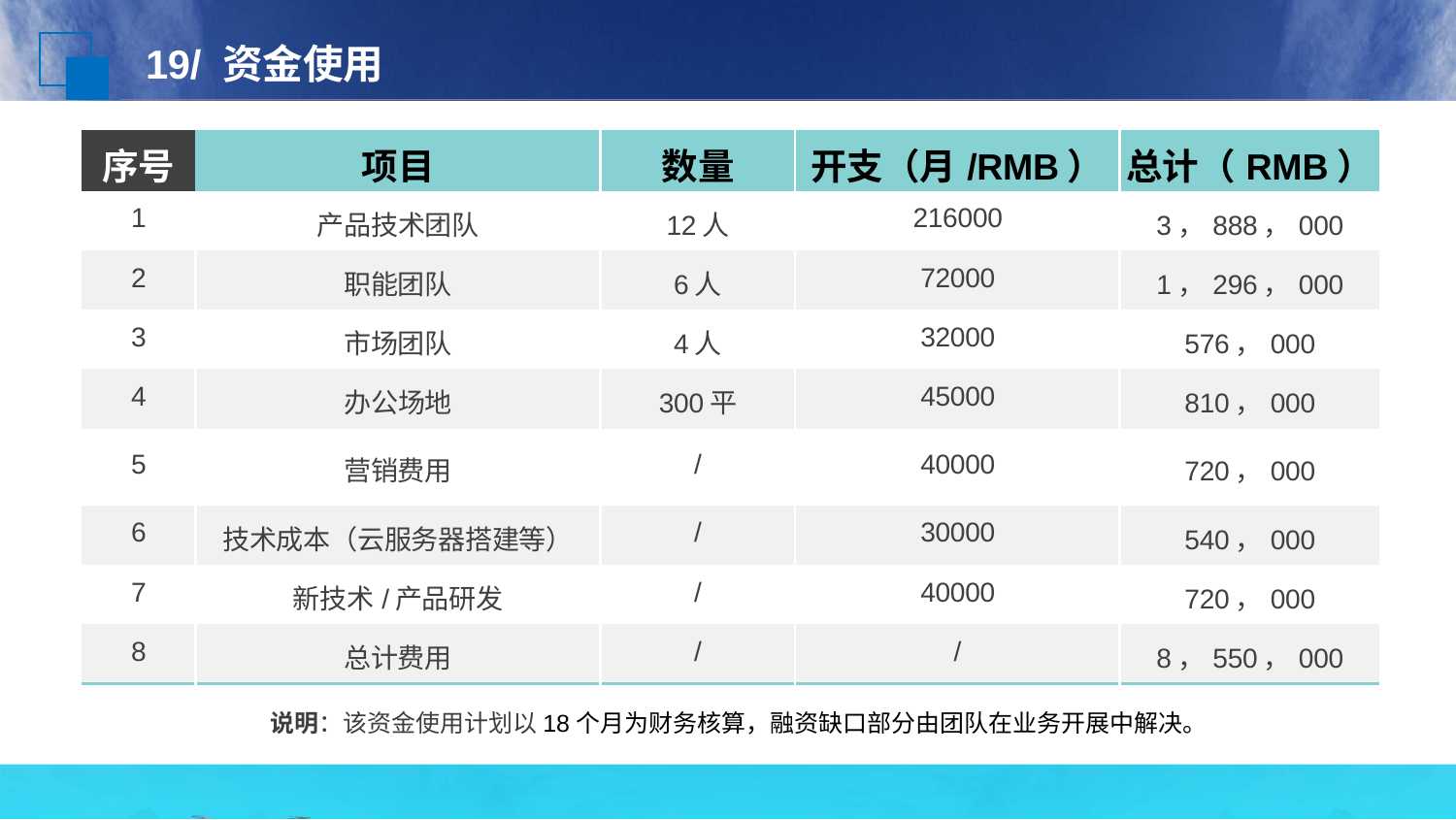

# 19/ 资金使用

| 序号 | 项目 | 数量 | 开支（月/RMB） | 总计（RMB） |
| --- | --- | --- | --- | --- |
| 1 | 产品技术团队 | 12人 | 216000 | 3，888，000 |
| 2 | 职能团队 | 6人 | 72000 | 1，296，000 |
| 3 | 市场团队 | 4人 | 32000 | 576，000 |
| 4 | 办公场地 | 300平 | 45000 | 810，000 |
| 5 | 营销费用 | / | 40000 | 720，000 |
| 6 | 技术成本（云服务器搭建等） | / | 30000 | 540，000 |
| 7 | 新技术/产品研发 | / | 40000 | 720，000 |
| 8 | 总计费用 | / | / | 8，550，000 |

说明：该资金使用计划以18个月为财务核算，融资缺口部分由团队在业务开展中解决。